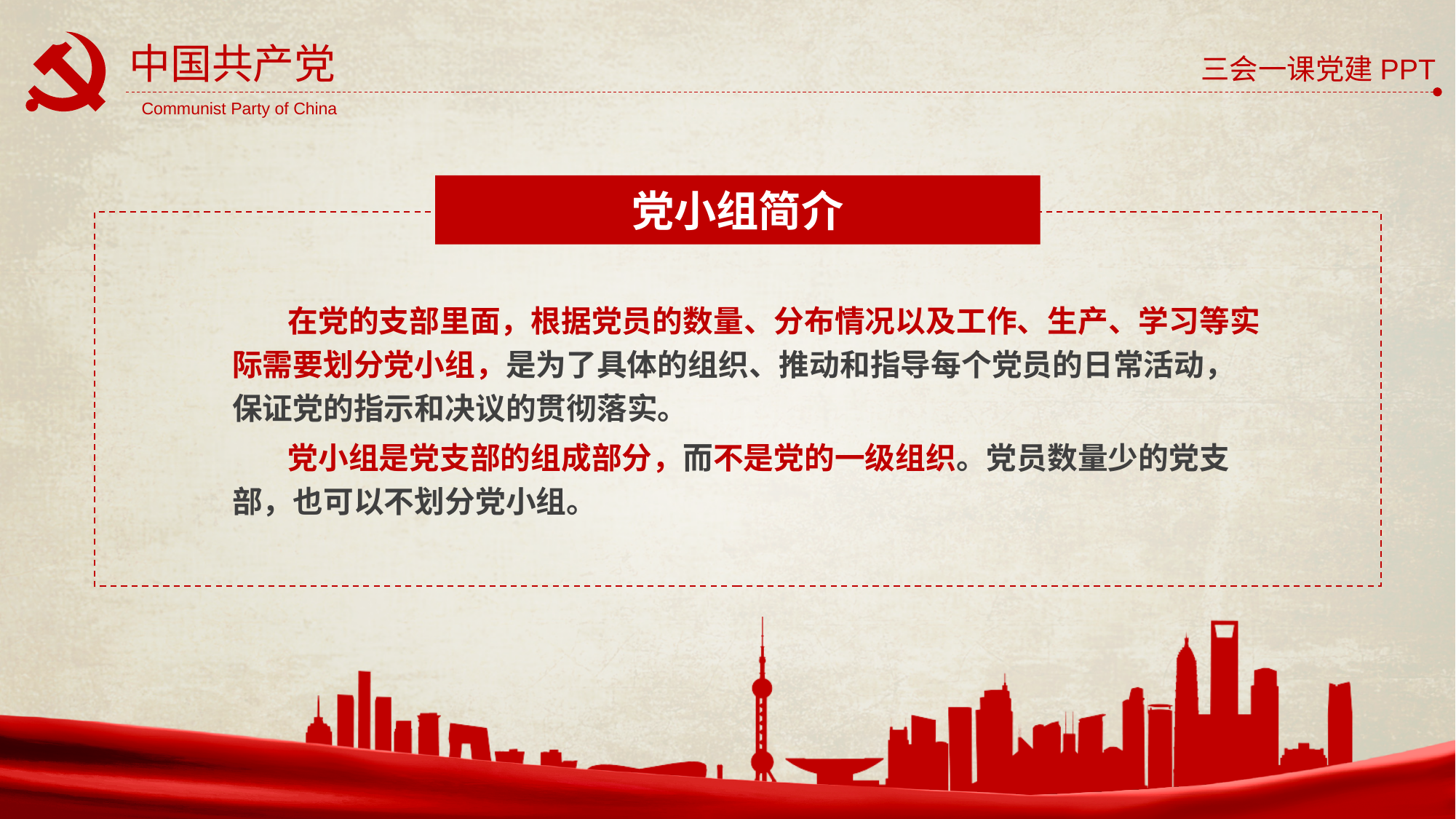

党小组简介

       在党的支部里面，根据党员的数量、分布情况以及工作、生产、学习等实际需要划分党小组，是为了具体的组织、推动和指导每个党员的日常活动，保证党的指示和决议的贯彻落实。
       党小组是党支部的组成部分，而不是党的一级组织。党员数量少的党支部，也可以不划分党小组。